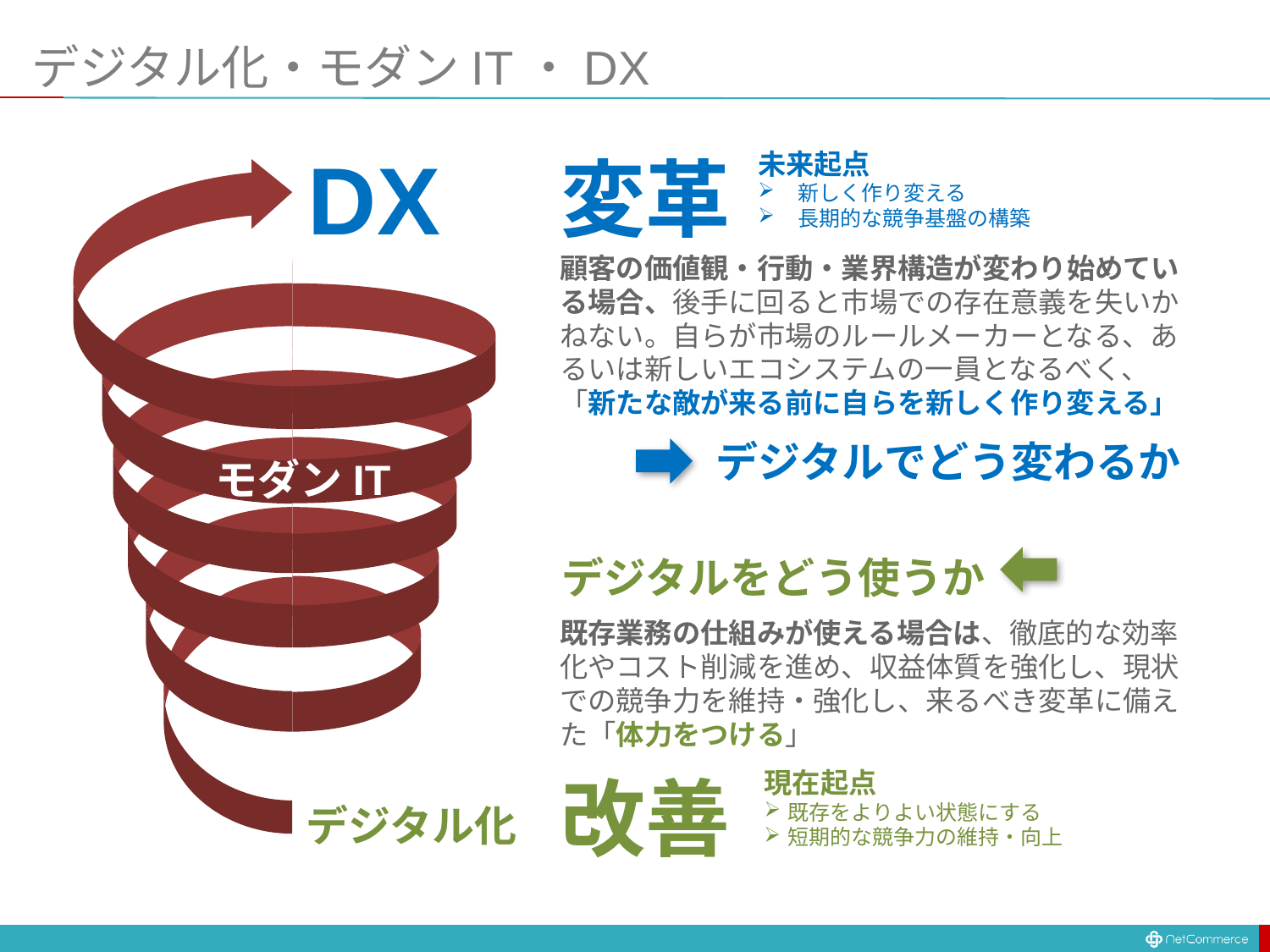

# デジタル化・モダンIT・DX
DX
未来起点
新しく作り変える
長期的な競争基盤の構築
変革

顧客の価値観・行動・業界構造が変わり始めている場合、後手に回ると市場での存在意義を失いかねない。自らが市場のルールメーカーとなる、あるいは新しいエコシステムの一員となるべく、「新たな敵が来る前に自らを新しく作り変える」

デジタルでどう変わるか

モダンIT

デジタルをどう使うか

既存業務の仕組みが使える場合は、徹底的な効率化やコスト削減を進め、収益体質を強化し、現状での競争力を維持・強化し、来るべき変革に備えた「体力をつける」
改善
現在起点
既存をよりよい状態にする
短期的な競争力の維持・向上
デジタル化